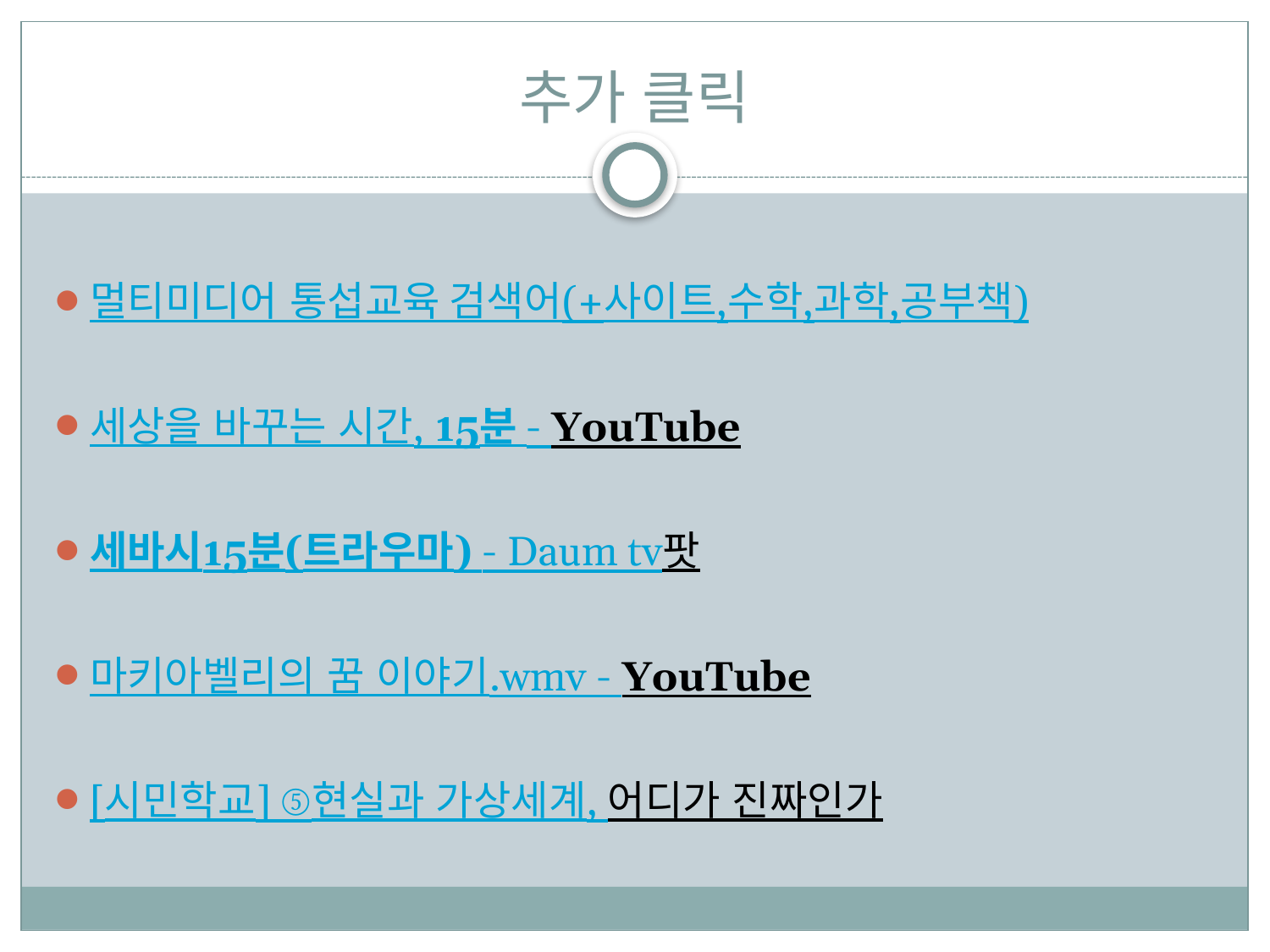

# 추가 클릭

멀티미디어 통섭교육 검색어(+사이트,수학,과학,공부책)

세상을 바꾸는 시간, 15분 - YouTube

세바시15분(트라우마) - Daum tv팟

마키아벨리의 꿈 이야기.wmv - YouTube

[시민학교] ⑤현실과 가상세계, 어디가 진짜인가